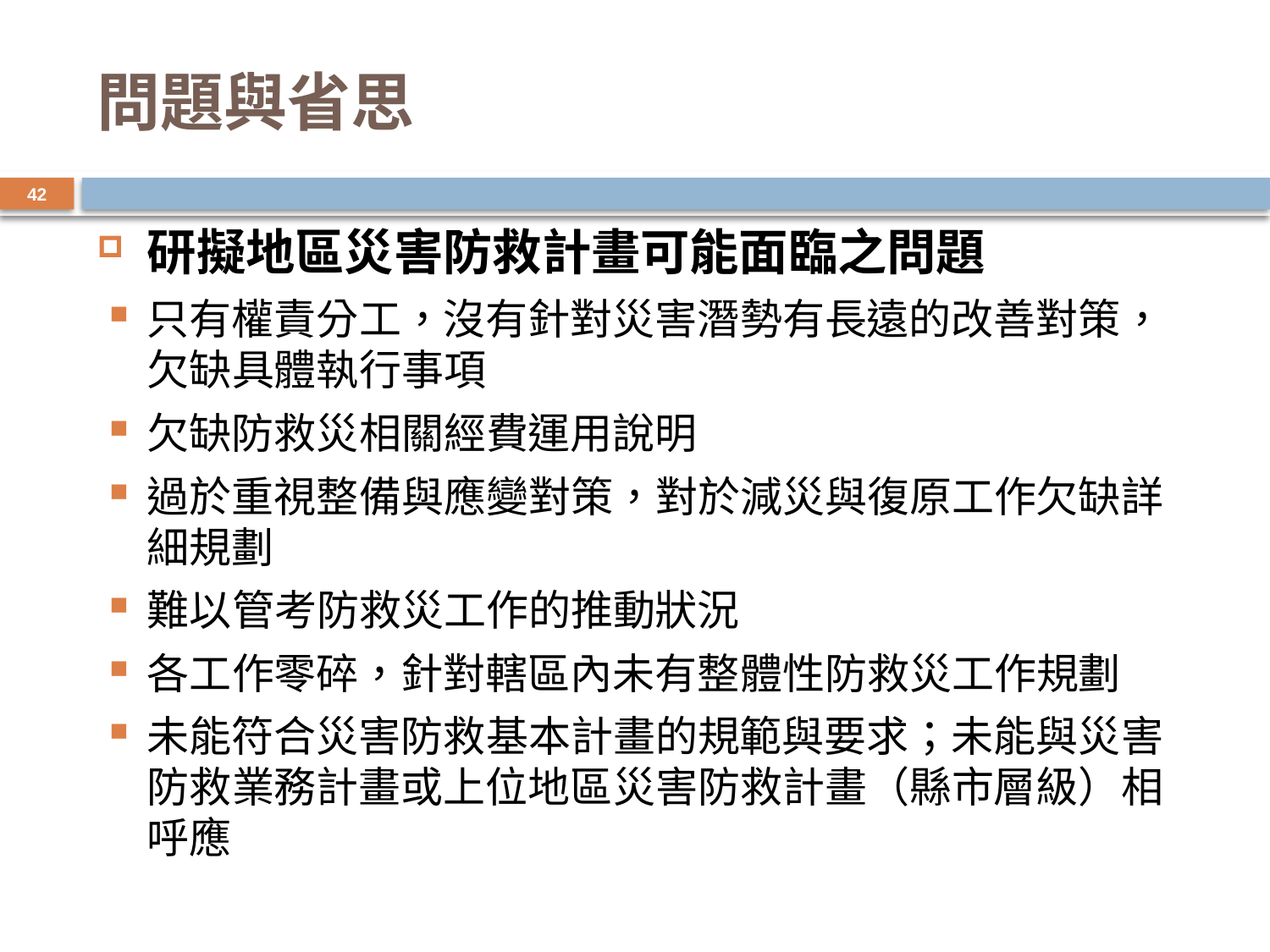

# 問題與省思
42
研擬地區災害防救計畫可能面臨之問題
只有權責分工，沒有針對災害潛勢有長遠的改善對策，欠缺具體執行事項
欠缺防救災相關經費運用說明
過於重視整備與應變對策，對於減災與復原工作欠缺詳細規劃
難以管考防救災工作的推動狀況
各工作零碎，針對轄區內未有整體性防救災工作規劃
未能符合災害防救基本計畫的規範與要求；未能與災害防救業務計畫或上位地區災害防救計畫（縣市層級）相呼應